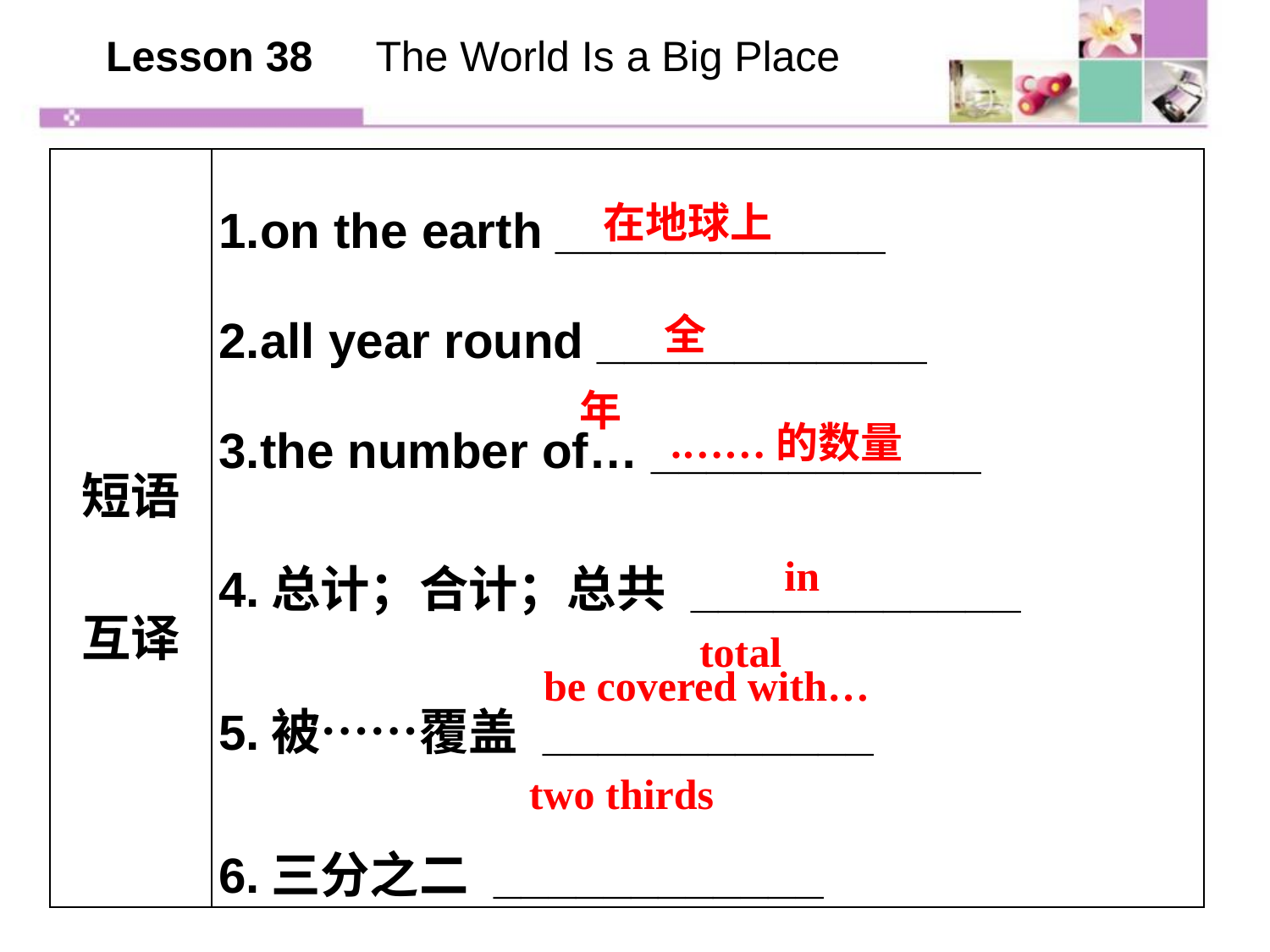

Lesson 38　The World Is a Big Place
| 短语 互译 | 1.on the earth \_\_\_\_\_\_\_\_\_\_\_\_ 2.all year round \_\_\_\_\_\_\_\_\_\_\_\_ 3.the number of… \_\_\_\_\_\_\_\_\_\_\_\_ 4.总计；合计；总共 \_\_\_\_\_\_\_\_\_\_\_\_ 5.被……覆盖 \_\_\_\_\_\_\_\_\_\_\_\_ 6.三分之二 \_\_\_\_\_\_\_\_\_\_\_\_ |
| --- | --- |
在地球上
全年
.……的数量
in total
be covered with…
two thirds